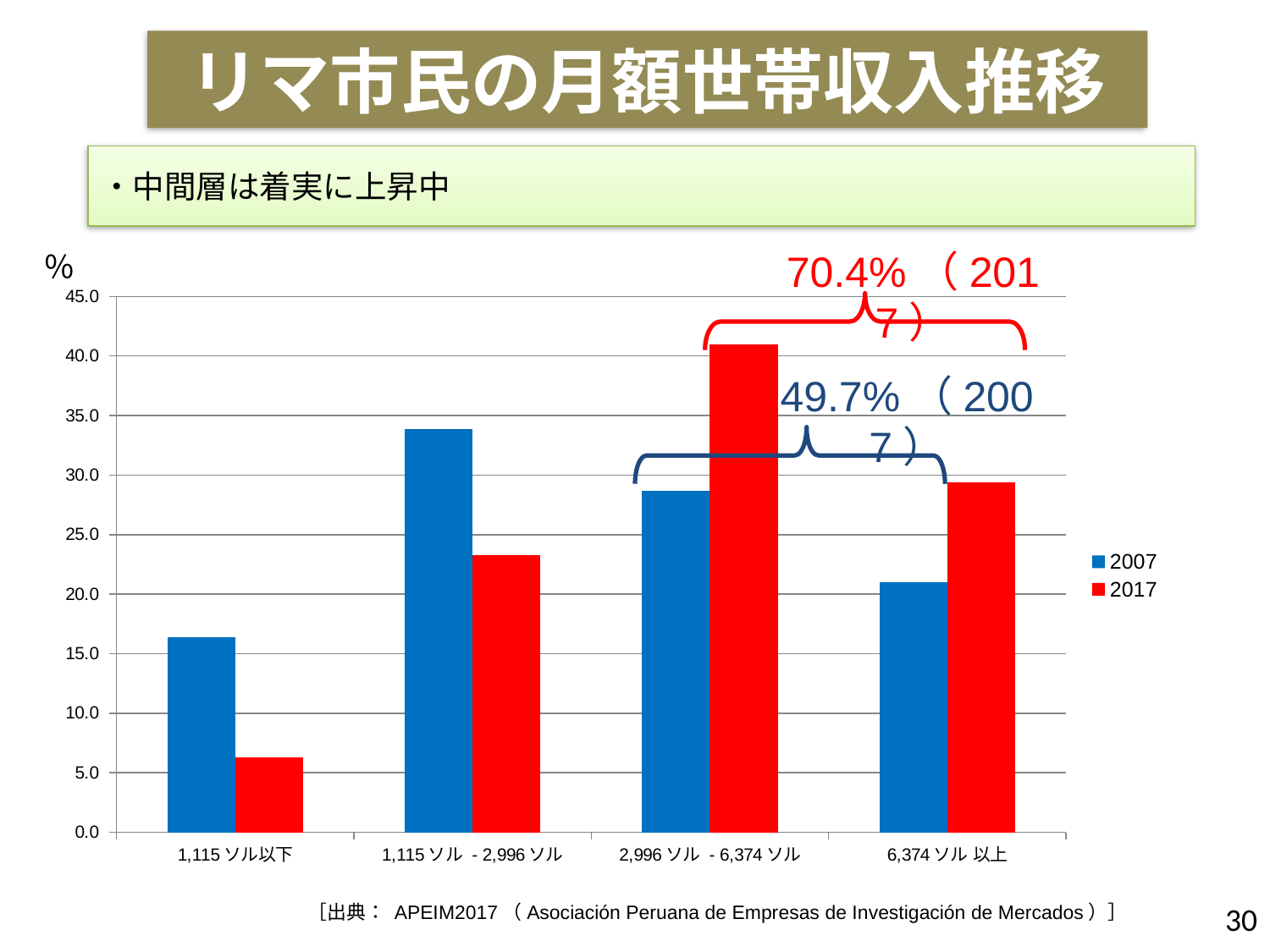

リマ市民の月額世帯収入推移
・中間層は着実に上昇中

70.4%（2017）
％

### Chart

| Category | 2007 | 2017 |
|---|---|---|
| 1,115ソル以下 | 16.4 | 6.3 |
| 1,115ソル - 2,996ソル | 33.9 | 23.3 |
| 2,996ソル - 6,374ソル | 28.7 | 41.0 |
| 6,374ソル 以上 | 21.0 | 29.4 |
49.7%（2007）
［出典： APEIM2017（Asociación Peruana de Empresas de Investigación de Mercados）］
30